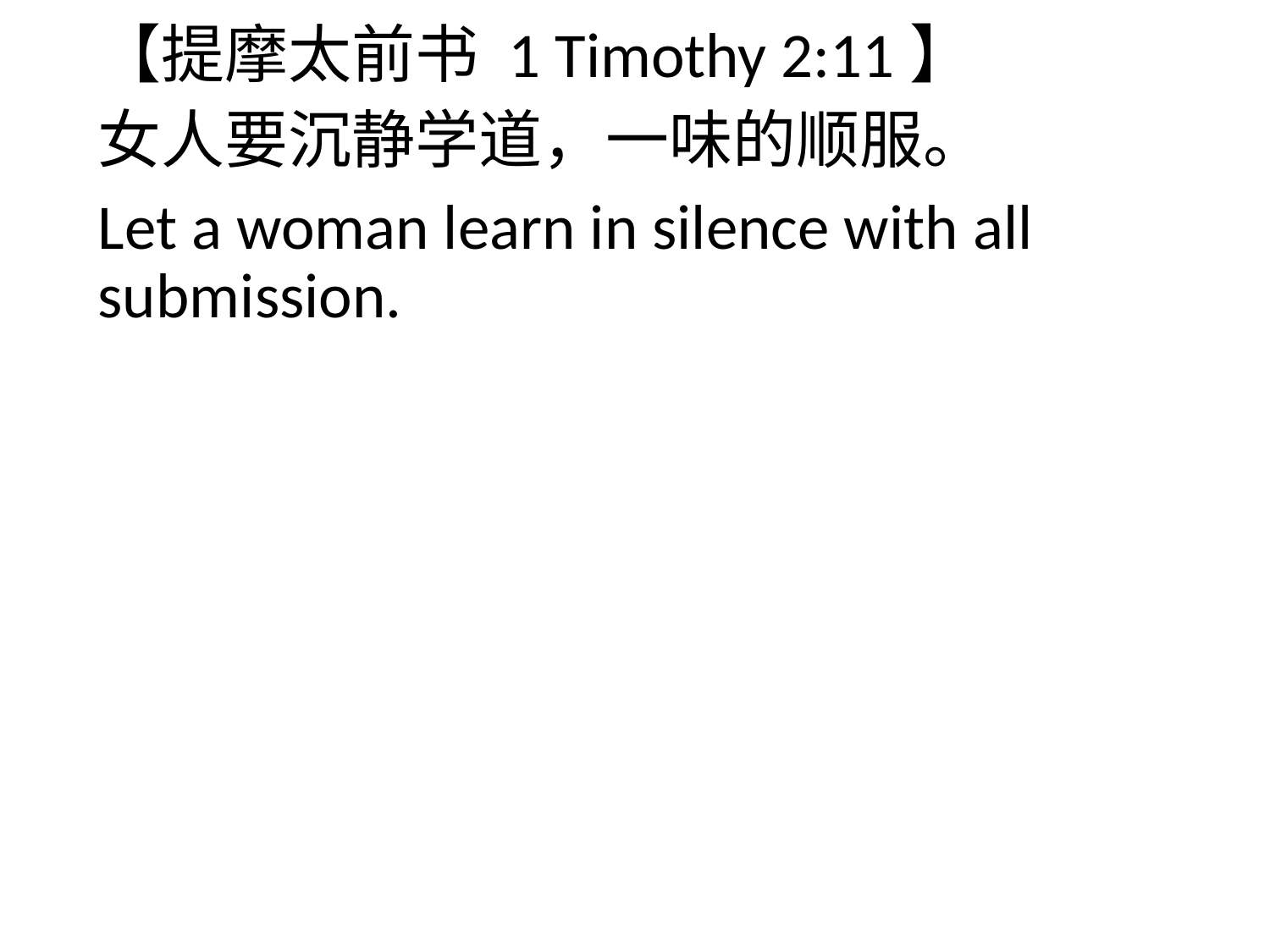

【提摩太前书 1 Timothy 2:11】
女人要沉静学道，一味的顺服。
Let a woman learn in silence with all submission.